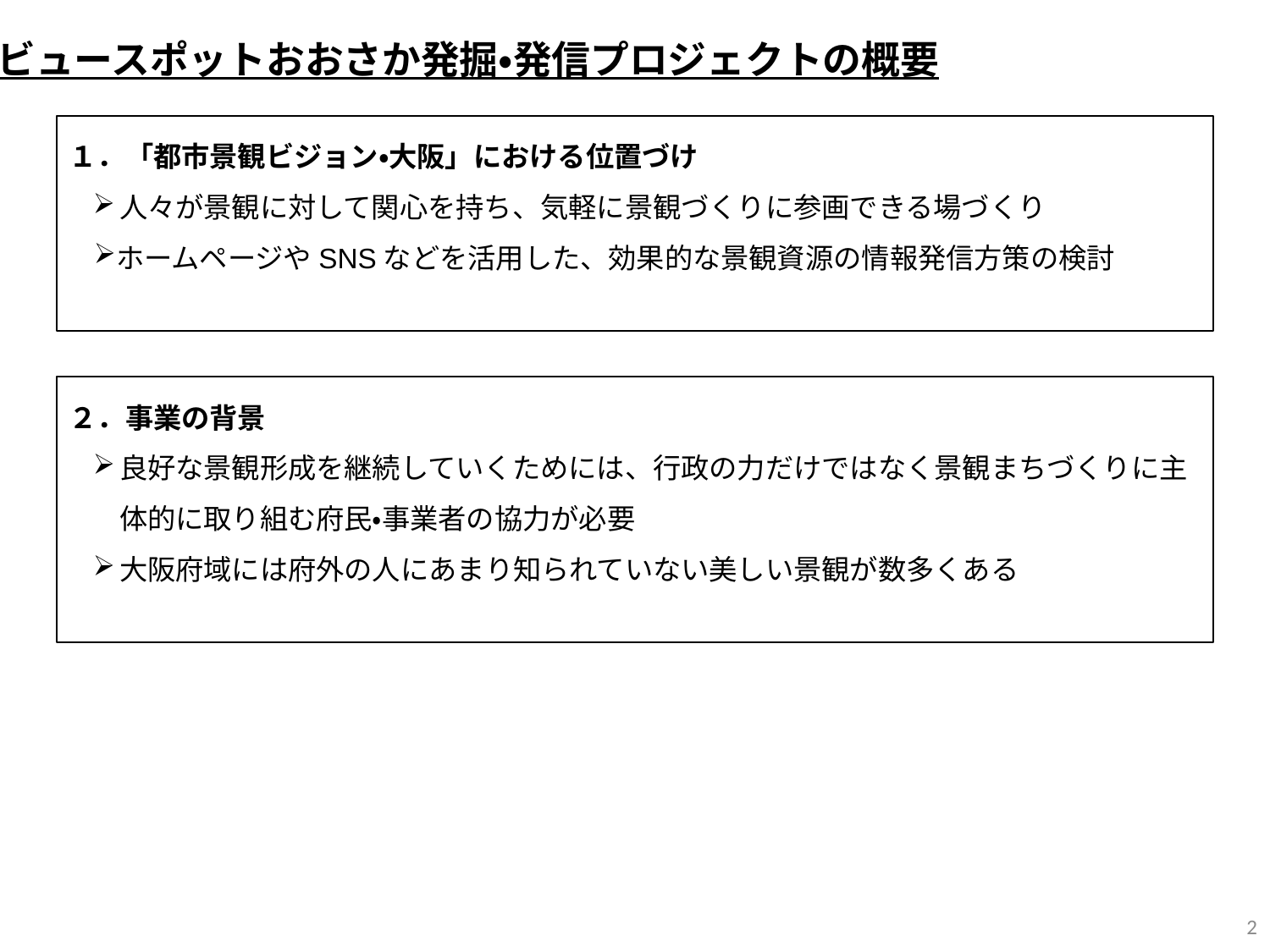

ビュースポットおおさか発掘・発信プロジェクトの概要
１．「都市景観ビジョン・大阪」における位置づけ
人々が景観に対して関心を持ち、気軽に景観づくりに参画できる場づくり
ホームページやSNSなどを活用した、効果的な景観資源の情報発信方策の検討

２．事業の背景
良好な景観形成を継続していくためには、行政の力だけではなく景観まちづくりに主体的に取り組む府民・事業者の協力が必要
大阪府域には府外の人にあまり知られていない美しい景観が数多くある

2